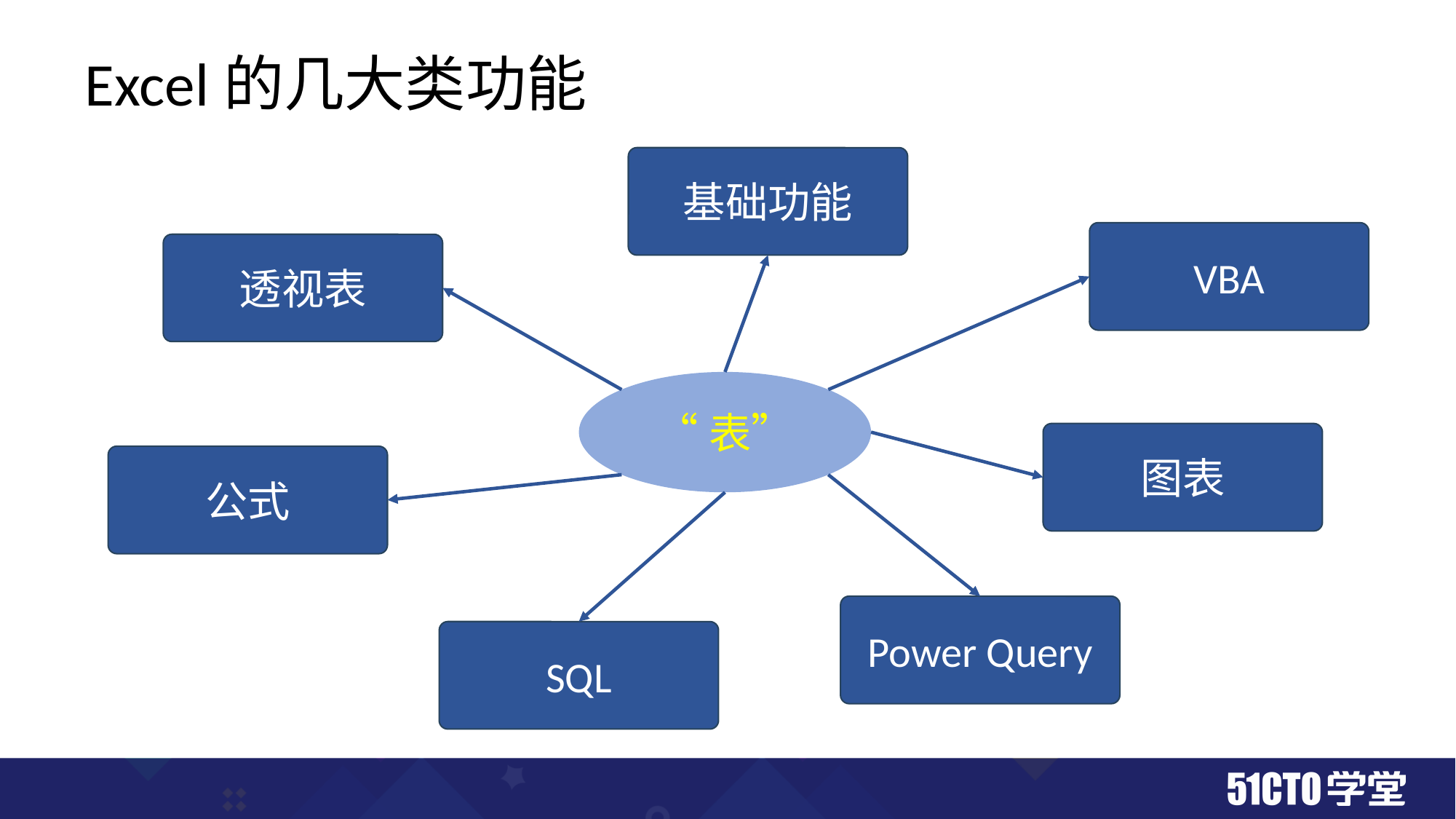

# Excel的几大类功能
基础功能
VBA
透视表
“表”
图表
公式
Power Query
SQL